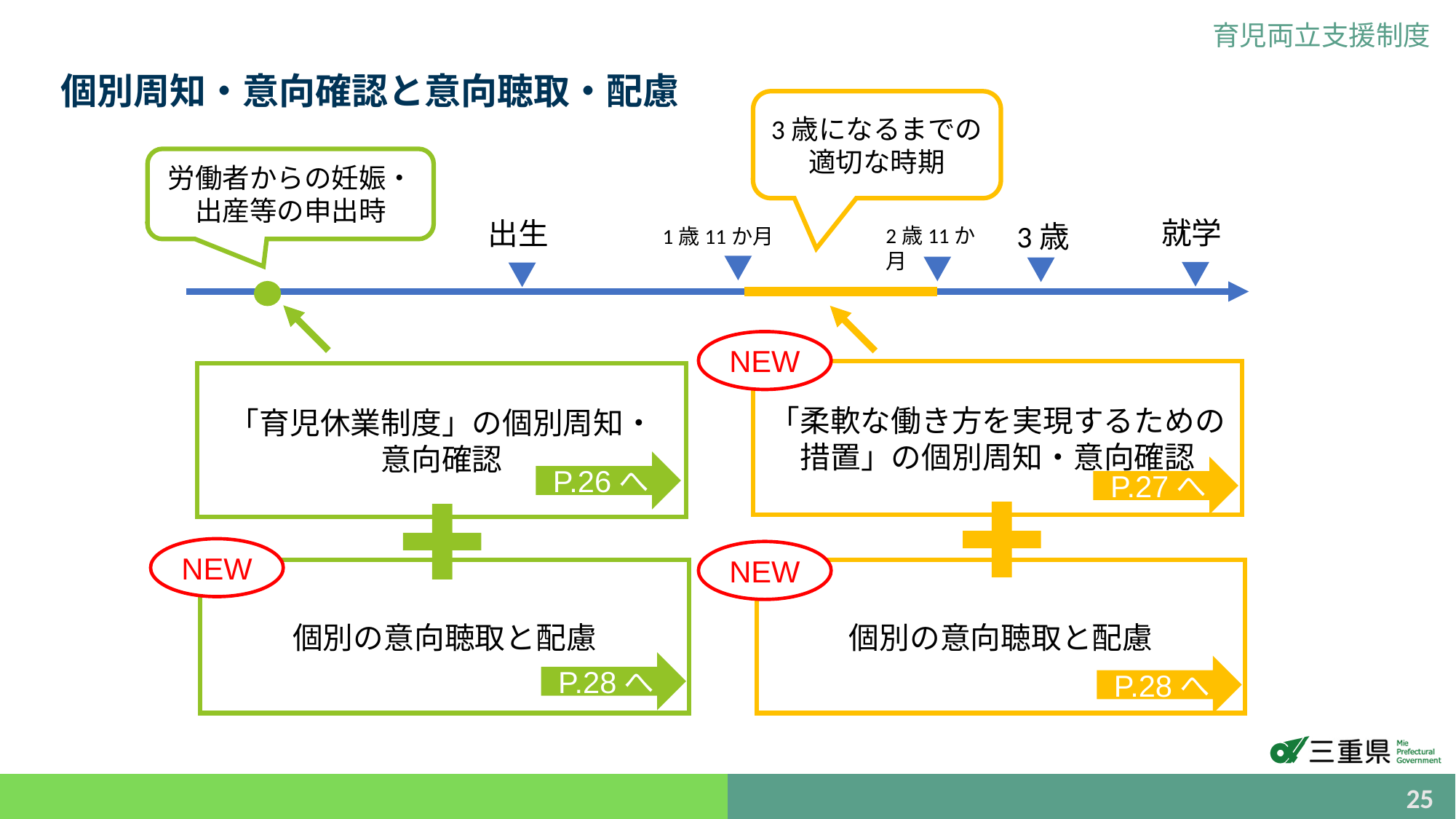

育児両立支援制度
個別周知・意向確認と意向聴取・配慮
3歳になるまでの適切な時期
労働者からの妊娠・出産等の申出時
就学
出生
3歳
2歳11か月
1歳11か月

NEW
「柔軟な働き方を実現するための措置」の個別周知・意向確認
「育児休業制度」の個別周知・
意向確認
P.26へ
P.27へ

NEW
NEW
個別の意向聴取と配慮
個別の意向聴取と配慮
P.28へ
P.28へ